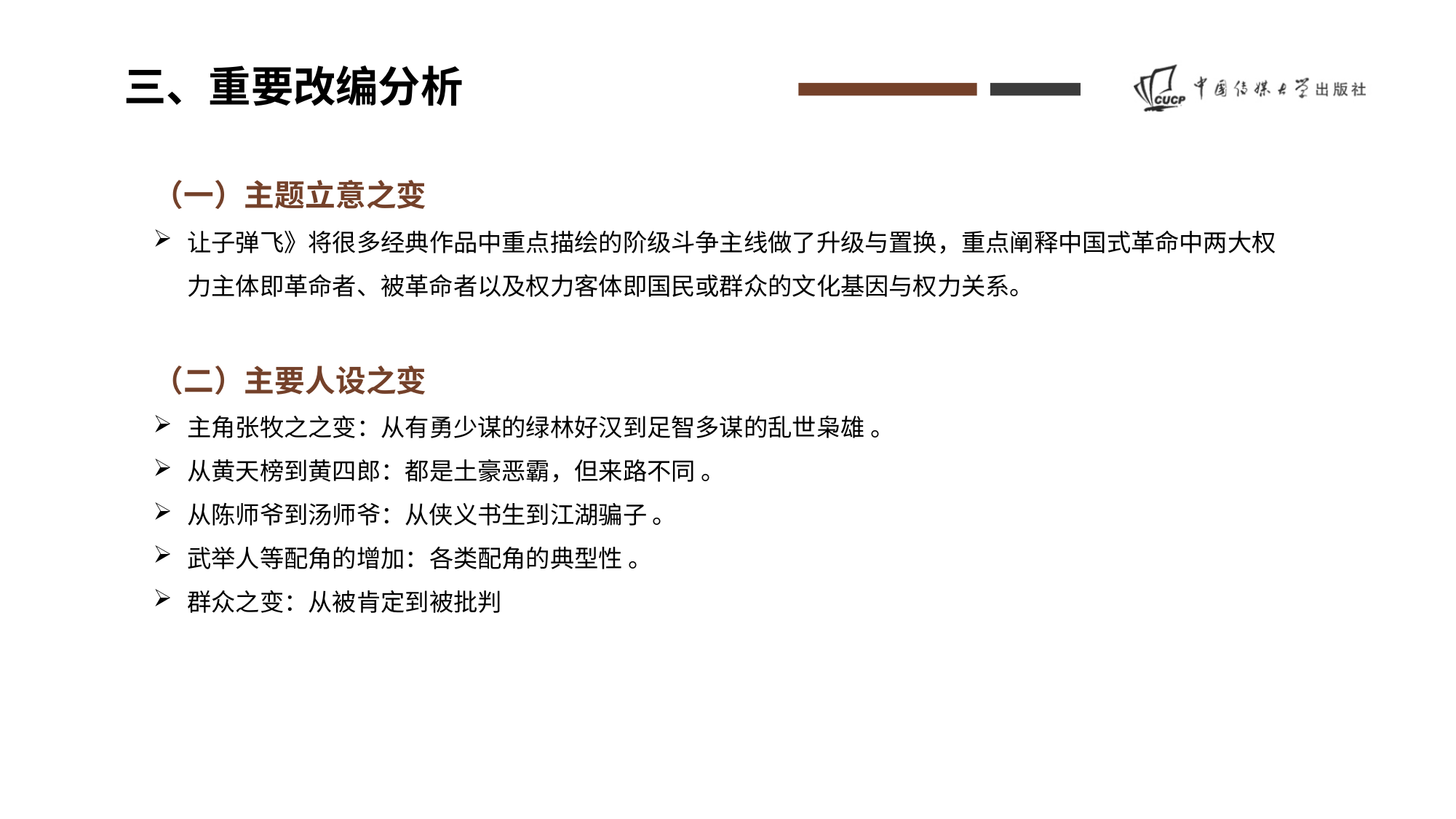

三、重要改编分析

（一）主题立意之变
让子弹飞》将很多经典作品中重点描绘的阶级斗争主线做了升级与置换，重点阐释中国式革命中两大权力主体即革命者、被革命者以及权力客体即国民或群众的文化基因与权力关系。

（二）主要人设之变
主角张牧之之变：从有勇少谋的绿林好汉到足智多谋的乱世枭雄 。
从黄天榜到黄四郎：都是土豪恶霸，但来路不同 。
从陈师爷到汤师爷：从侠义书生到江湖骗子 。
武举人等配角的增加：各类配角的典型性 。
群众之变：从被肯定到被批判